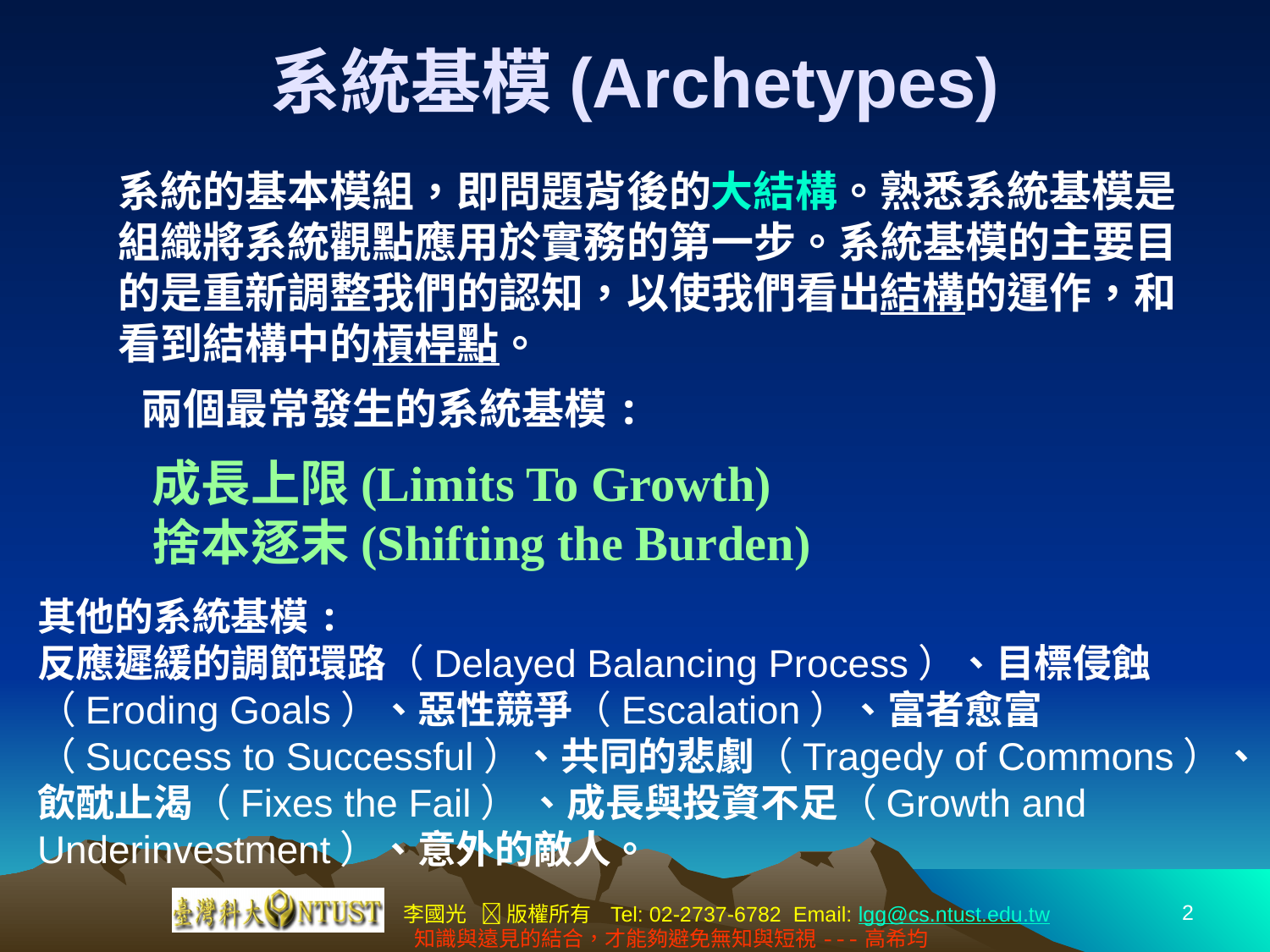

# 系統基模(Archetypes)
系統的基本模組，即問題背後的大結構。熟悉系統基模是組織將系統觀點應用於實務的第一步。系統基模的主要目的是重新調整我們的認知，以使我們看出結構的運作，和看到結構中的槓桿點。
兩個最常發生的系統基模:
成長上限(Limits To Growth)
捨本逐末(Shifting the Burden)
其他的系統基模:
反應遲緩的調節環路（Delayed Balancing Process）、目標侵蝕（Eroding Goals）、惡性競爭（Escalation）、富者愈富 （Success to Successful）、共同的悲劇（Tragedy of Commons）、飲酖止渴（Fixes the Fail） 、成長與投資不足（Growth and Underinvestment）、意外的敵人。
2